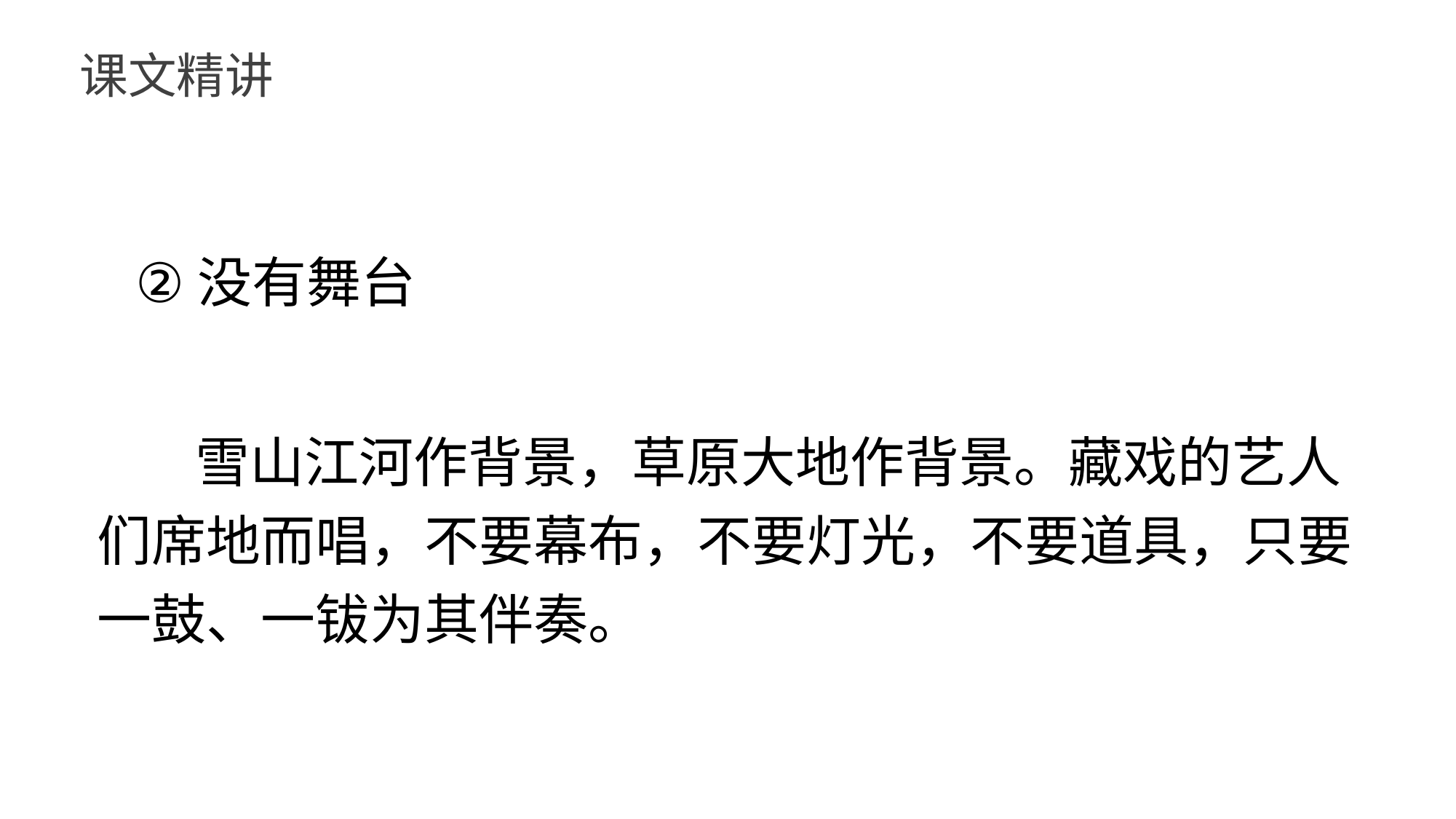

课文精讲
没有舞台
       雪山江河作背景，草原大地作背景。藏戏的艺人们席地而唱，不要幕布，不要灯光，不要道具，只要一鼓、一钹为其伴奏。